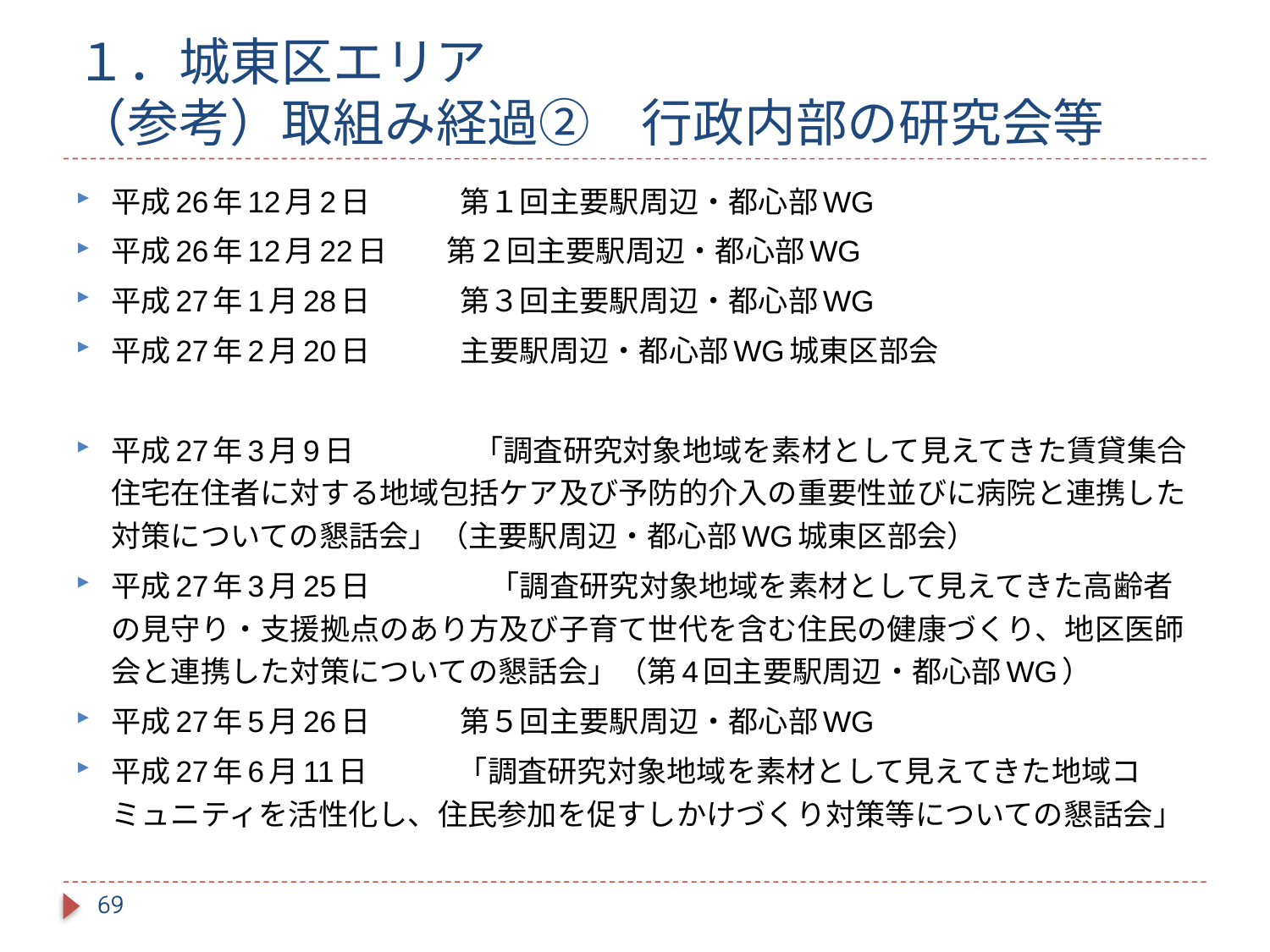

# １．城東区エリア （参考）取組み経過②　行政内部の研究会等
平成26年12月2日　　　第１回主要駅周辺・都心部WG
平成26年12月22日　　第２回主要駅周辺・都心部WG
平成27年1月28日　　　第３回主要駅周辺・都心部WG
平成27年2月20日　　　主要駅周辺・都心部WG城東区部会

平成27年3月9日　　　　「調査研究対象地域を素材として見えてきた賃貸集合住宅在住者に対する地域包括ケア及び予防的介入の重要性並びに病院と連携した対策についての懇話会」（主要駅周辺・都心部WG城東区部会）
平成27年3月25日　　　　「調査研究対象地域を素材として見えてきた高齢者の見守り・支援拠点のあり方及び子育て世代を含む住民の健康づくり、地区医師会と連携した対策についての懇話会」（第4回主要駅周辺・都心部WG）
平成27年5月26日　　　第５回主要駅周辺・都心部WG
平成27年6月11日　　　「調査研究対象地域を素材として見えてきた地域コミュニティを活性化し、住民参加を促すしかけづくり対策等についての懇話会」
69